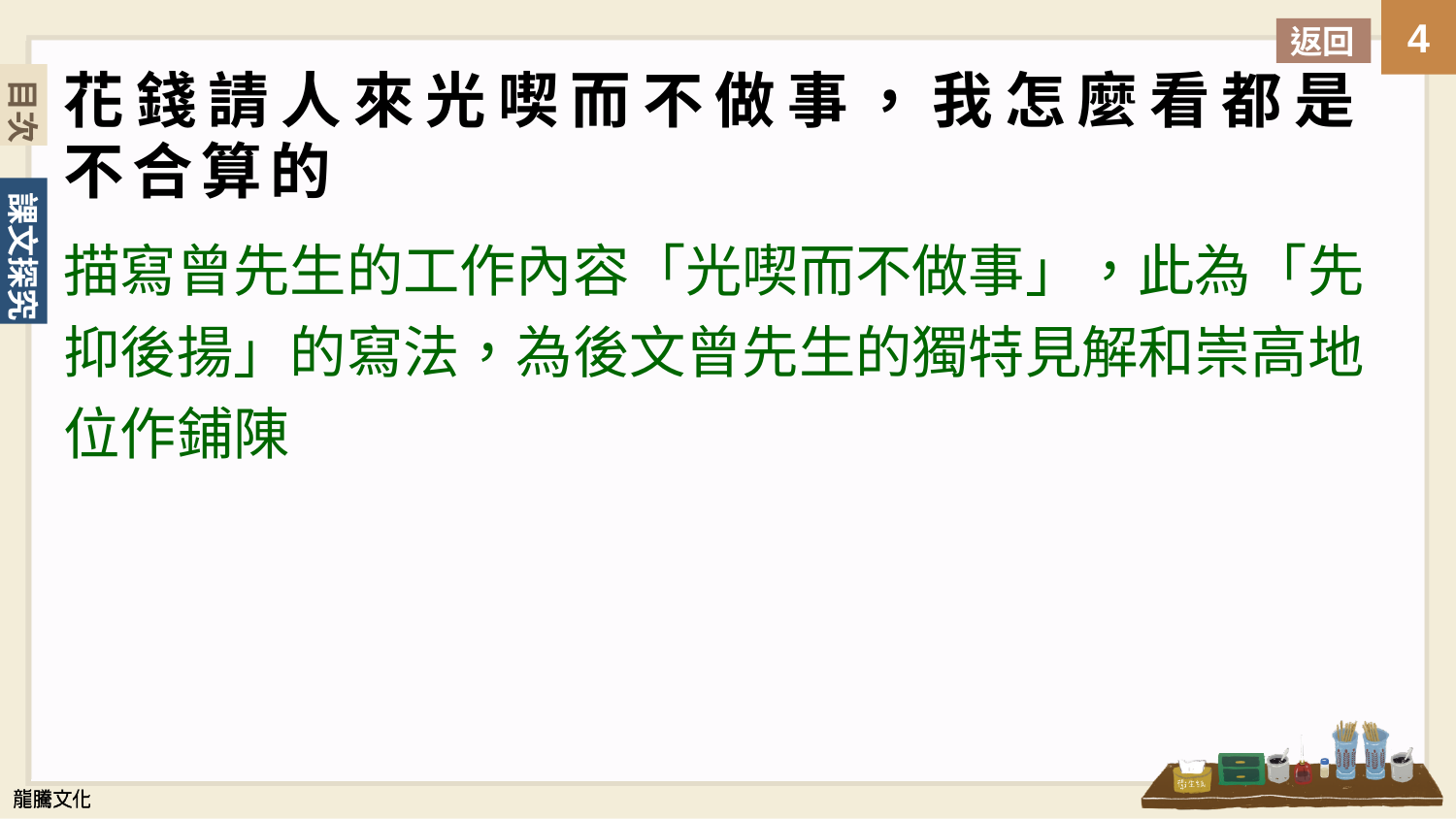

返回
花錢請人來光喫而不做事，我怎麼看都是不合算的
描寫曾先生的工作內容「光喫而不做事」，此為「先抑後揚」的寫法，為後文曾先生的獨特見解和崇高地位作鋪陳